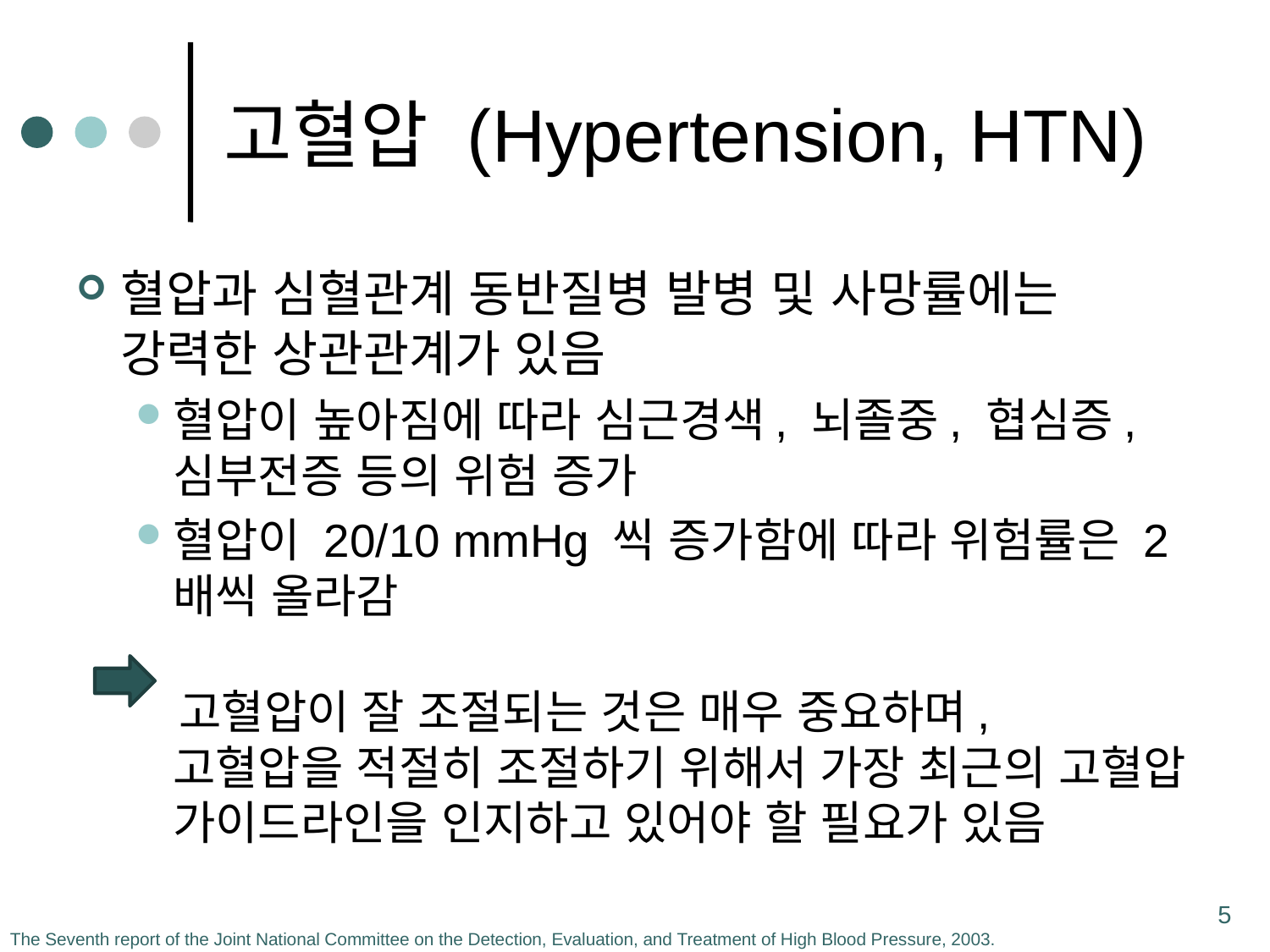

# 고혈압 (Hypertension, HTN)
혈압과 심혈관계 동반질병 발병 및 사망률에는 강력한 상관관계가 있음
혈압이 높아짐에 따라 심근경색, 뇌졸중, 협심증, 심부전증 등의 위험 증가
혈압이 20/10 mmHg 씩 증가함에 따라 위험률은 2배씩 올라감

   고혈압이 잘 조절되는 것은 매우 중요하며,    고혈압을 적절히 조절하기 위해서 가장 최근의 고혈압 가이드라인을 인지하고 있어야 할 필요가 있음

5
The Seventh report of the Joint National Committee on the Detection, Evaluation, and Treatment of High Blood Pressure, 2003.